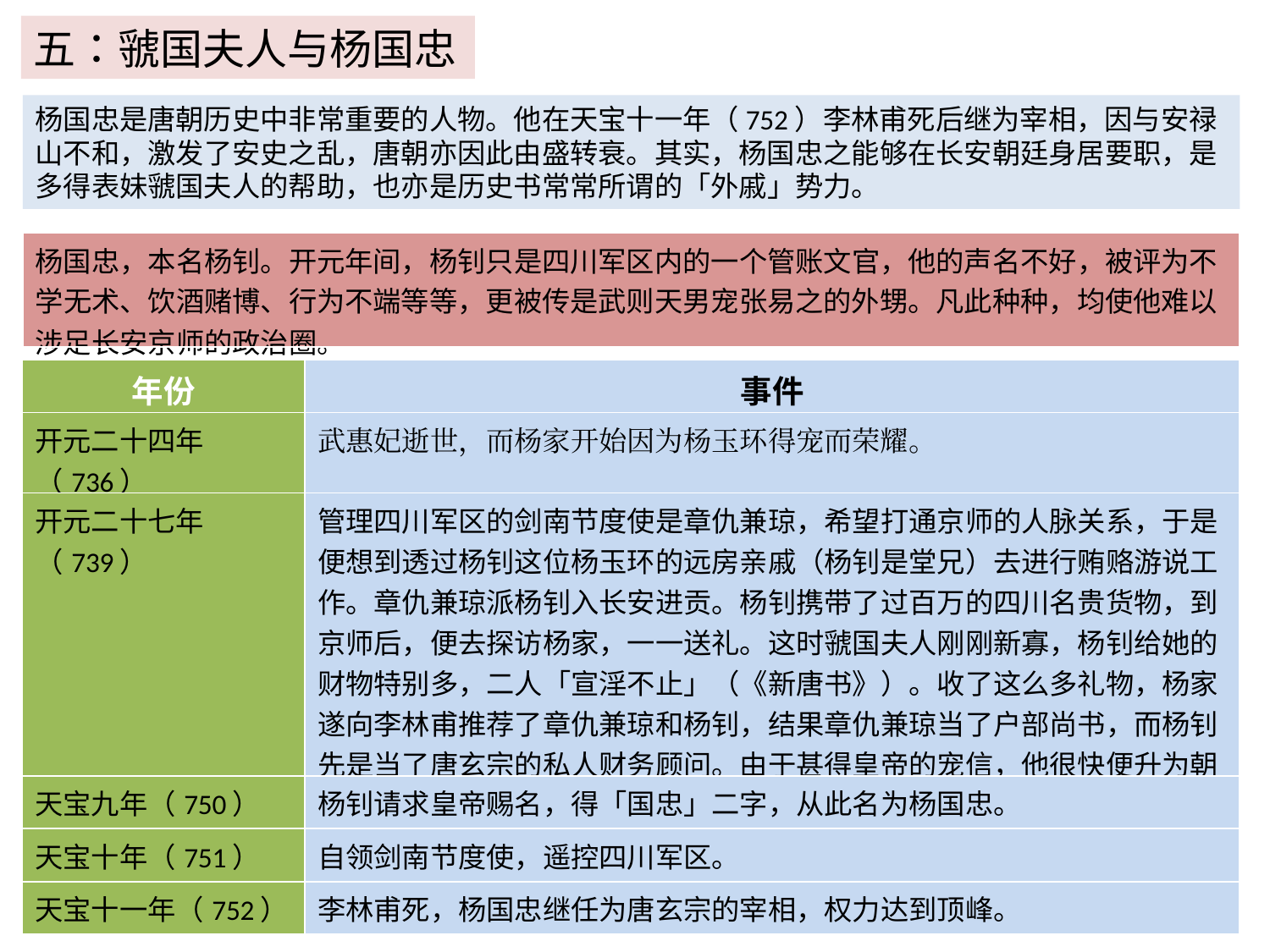

五：虢国夫人与杨国忠
杨国忠是唐朝历史中非常重要的人物。他在天宝十一年（752）李林甫死后继为宰相，因与安禄山不和，激发了安史之乱，唐朝亦因此由盛转衰。其实，杨国忠之能够在长安朝廷身居要职，是多得表妹虢国夫人的帮助，也亦是历史书常常所谓的「外戚」势力。
| 杨国忠，本名杨钊。开元年间，杨钊只是四川军区内的一个管账文官，他的声名不好，被评为不学无术、饮酒赌博、行为不端等等，更被传是武则天男宠张易之的外甥。凡此种种，均使他难以涉足长安京师的政治圈。 |
| --- |
| 年份 | 事件 |
| --- | --- |
| 开元二十四年（736） | 武惠妃逝世，而杨家开始因为杨玉环得宠而荣耀。 |
| 开元二十七年（739） | 管理四川军区的剑南节度使是章仇兼琼，希望打通京师的人脉关系，于是便想到透过杨钊这位杨玉环的远房亲戚（杨钊是堂兄）去进行贿赂游说工作。章仇兼琼派杨钊入长安进贡。杨钊携带了过百万的四川名贵货物，到京师后，便去探访杨家，一一送礼。这时虢国夫人刚刚新寡，杨钊给她的财物特别多，二人「宣淫不止」（《新唐书》）。收了这么多礼物，杨家遂向李林甫推荐了章仇兼琼和杨钊，结果章仇兼琼当了户部尚书，而杨钊先是当了唐玄宗的私人财务顾问。由于甚得皇帝的宠信，他很快便升为朝廷内的监察御史，专责弹劾失职官员，相当有权力。 |
| 天宝九年（750） | 杨钊请求皇帝赐名，得「国忠」二字，从此名为杨国忠。 |
| 天宝十年（751） | 自领剑南节度使，遥控四川军区。 |
| 天宝十一年（752） | 李林甫死，杨国忠继任为唐玄宗的宰相，权力达到顶峰。 |